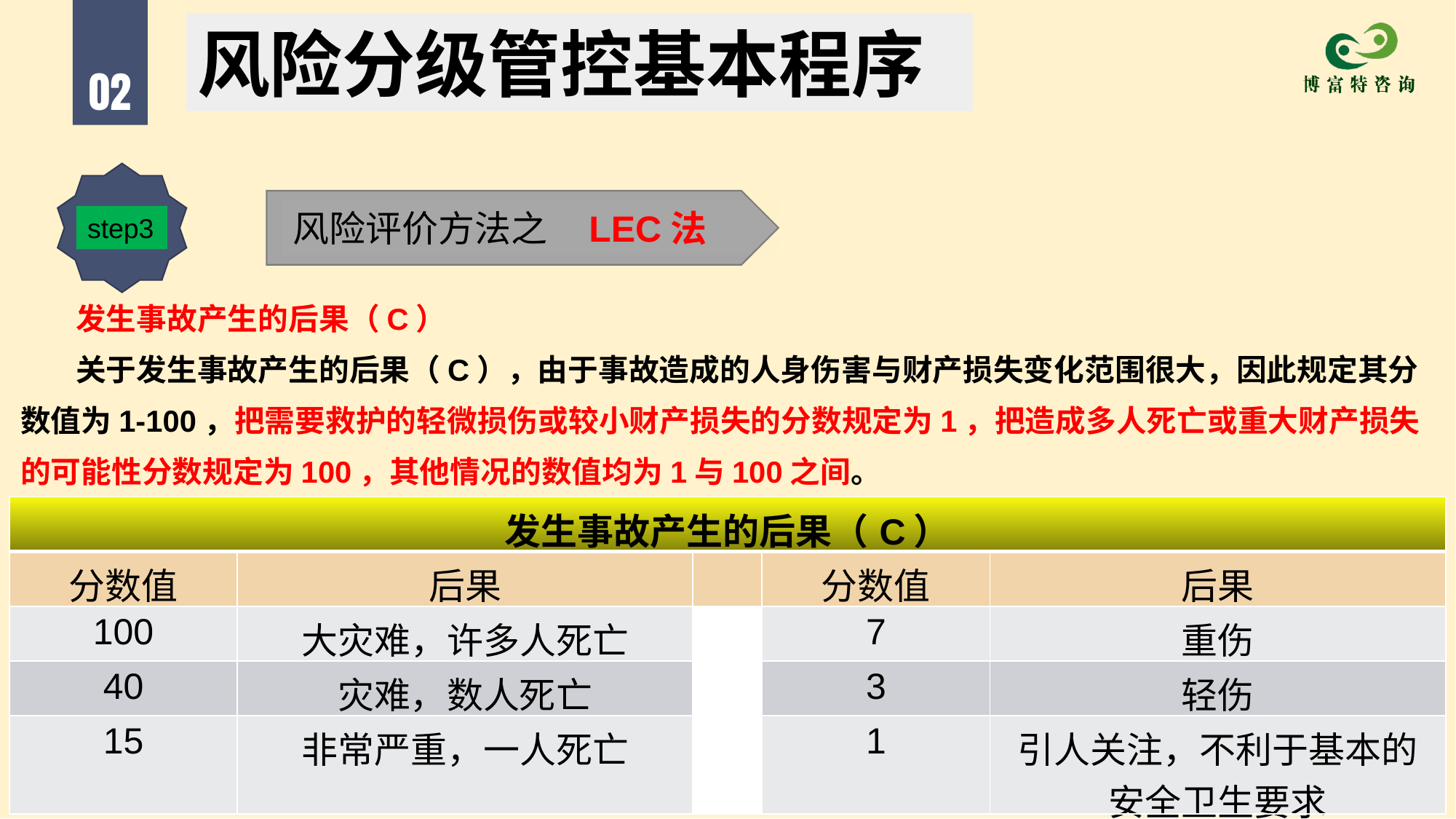

风险分级管控基本程序
02

风险评价方法之    LEC法
step3
 发生事故产生的后果（C）
 关于发生事故产生的后果（C），由于事故造成的人身伤害与财产损失变化范围很大，因此规定其分数值为1-100，把需要救护的轻微损伤或较小财产损失的分数规定为1，把造成多人死亡或重大财产损失的可能性分数规定为100，其他情况的数值均为1与100之间。
| 发生事故产生的后果（C） |  |  |  |  |
| --- | --- | --- | --- | --- |
| 分数值 | 后果 |  | 分数值 | 后果 |
| 100 | 大灾难，许多人死亡 |  | 7 | 重伤 |
| 40 | 灾难，数人死亡 |  | 3 | 轻伤 |
| 15 | 非常严重，一人死亡 |  | 1 | 引人关注，不利于基本的安全卫生要求 |